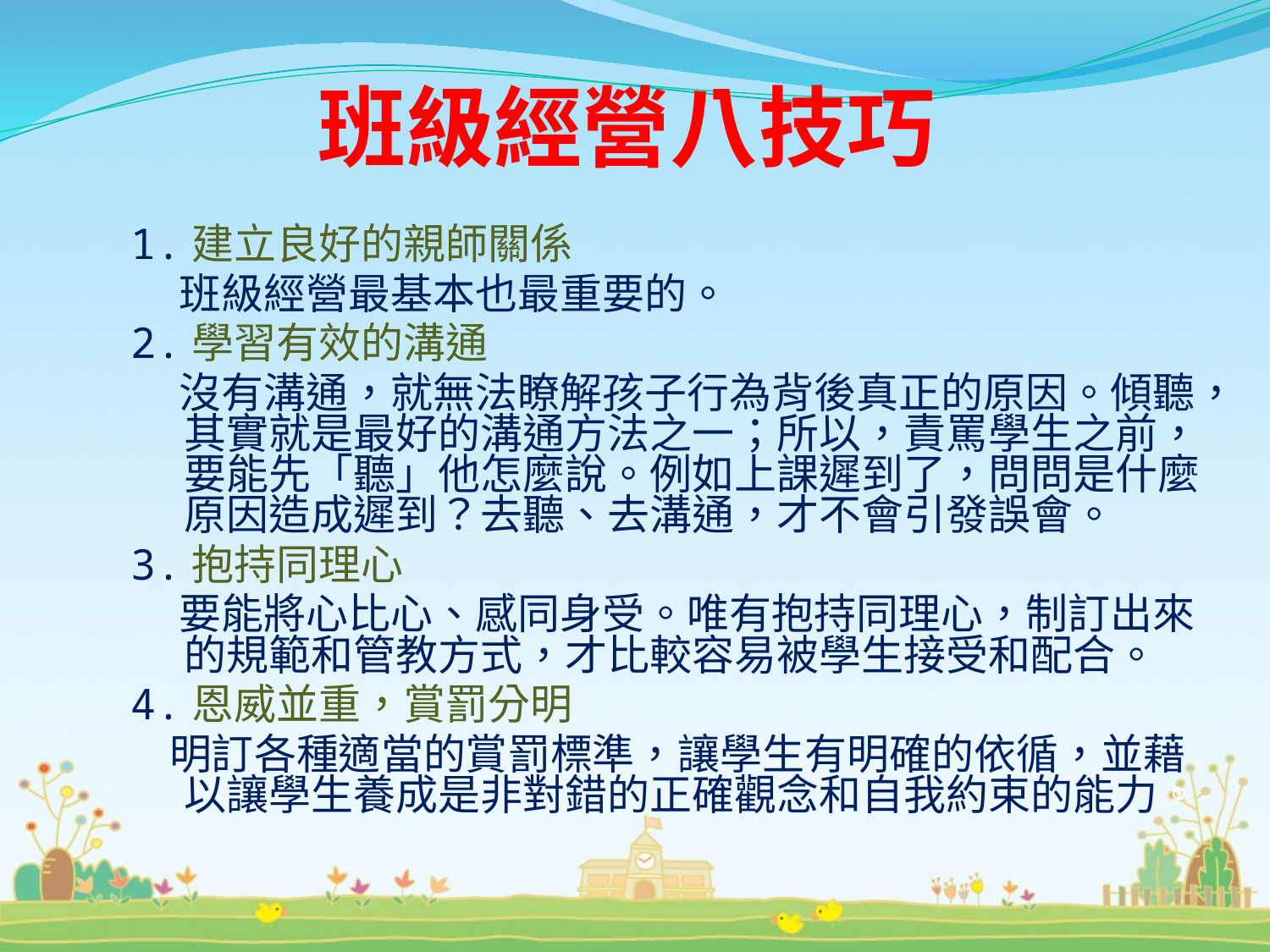

# 班級經營八技巧
1.建立良好的親師關係
    班級經營最基本也最重要的。
2.學習有效的溝通
    沒有溝通，就無法瞭解孩子行為背後真正的原因。傾聽，其實就是最好的溝通方法之一；所以，責罵學生之前，要能先「聽」他怎麼說。例如上課遲到了，問問是什麼原因造成遲到？去聽、去溝通，才不會引發誤會。
3.抱持同理心
    要能將心比心、感同身受。唯有抱持同理心，制訂出來的規範和管教方式，才比較容易被學生接受和配合。
4.恩威並重，賞罰分明
   明訂各種適當的賞罰標準，讓學生有明確的依循，並藉以讓學生養成是非對錯的正確觀念和自我約束的能力。